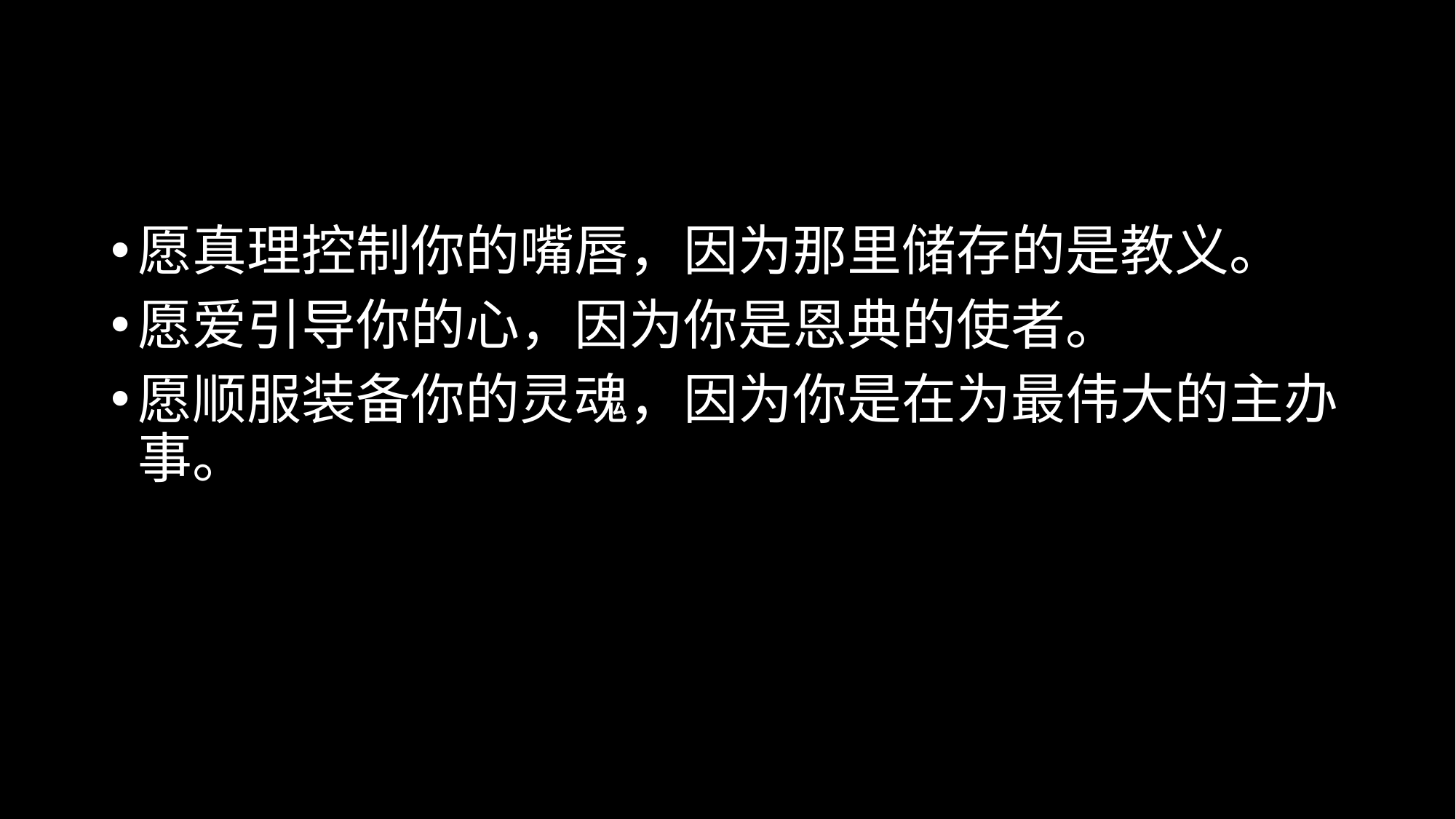

愿真理控制你的嘴唇，因为那里储存的是教义。
愿爱引导你的心，因为你是恩典的使者。
愿顺服装备你的灵魂，因为你是在为最伟大的主办事。